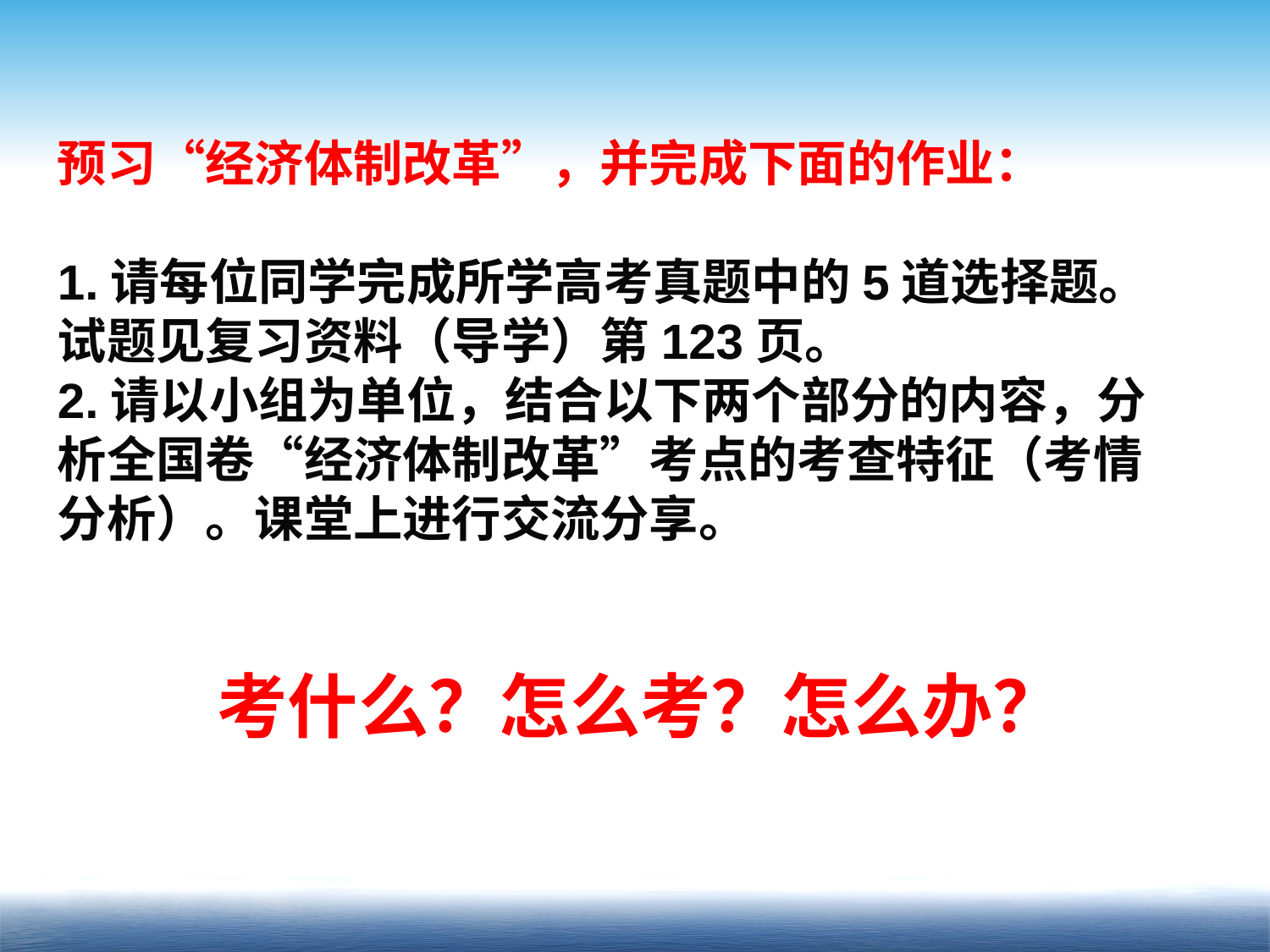

预习“经济体制改革”，并完成下面的作业：

1.请每位同学完成所学高考真题中的5道选择题。试题见复习资料（导学）第123页。
2.请以小组为单位，结合以下两个部分的内容，分析全国卷“经济体制改革”考点的考查特征（考情分析）。课堂上进行交流分享。
考什么？怎么考？怎么办？